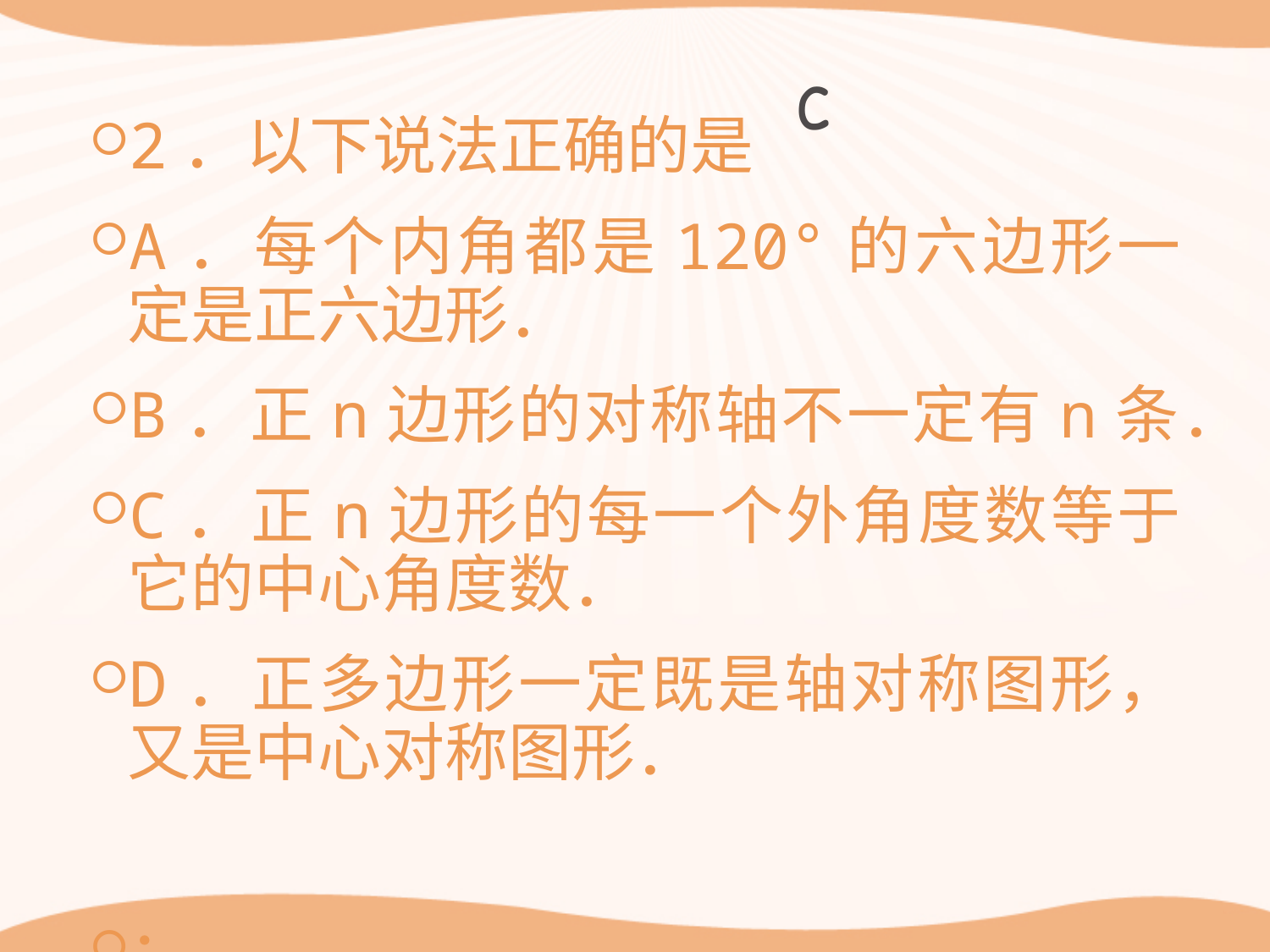

2．以下说法正确的是
A．每个内角都是120°的六边形一定是正六边形．
B．正n边形的对称轴不一定有n条．
C．正n边形的每一个外角度数等于它的中心角度数．
D．正多边形一定既是轴对称图形，又是中心对称图形．

：
C